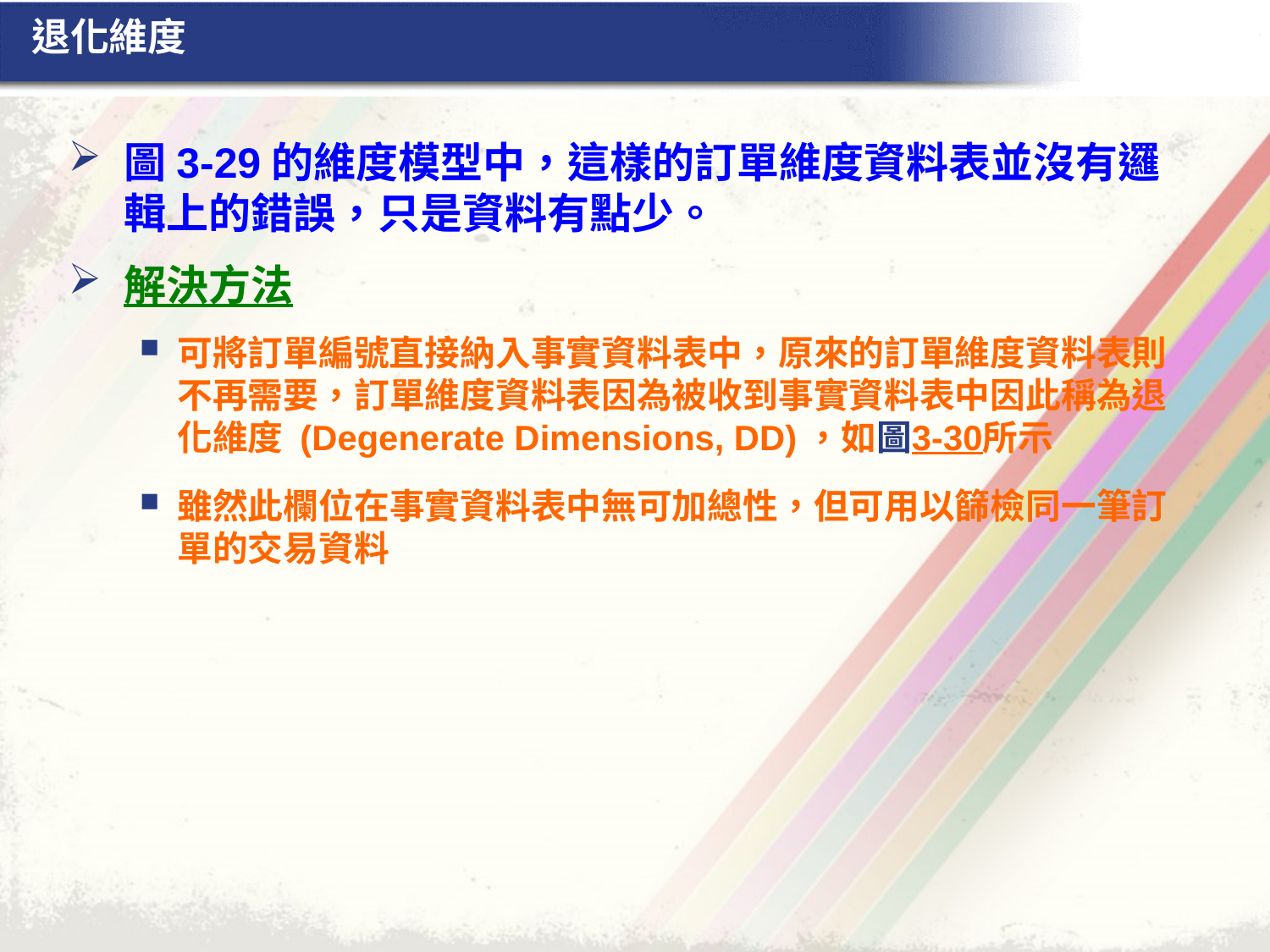

# 退化維度
圖3-29的維度模型中，這樣的訂單維度資料表並沒有邏輯上的錯誤，只是資料有點少。
解決方法
可將訂單編號直接納入事實資料表中，原來的訂單維度資料表則不再需要，訂單維度資料表因為被收到事實資料表中因此稱為退化維度 (Degenerate Dimensions, DD)，如圖3-30所示
雖然此欄位在事實資料表中無可加總性，但可用以篩檢同一筆訂單的交易資料